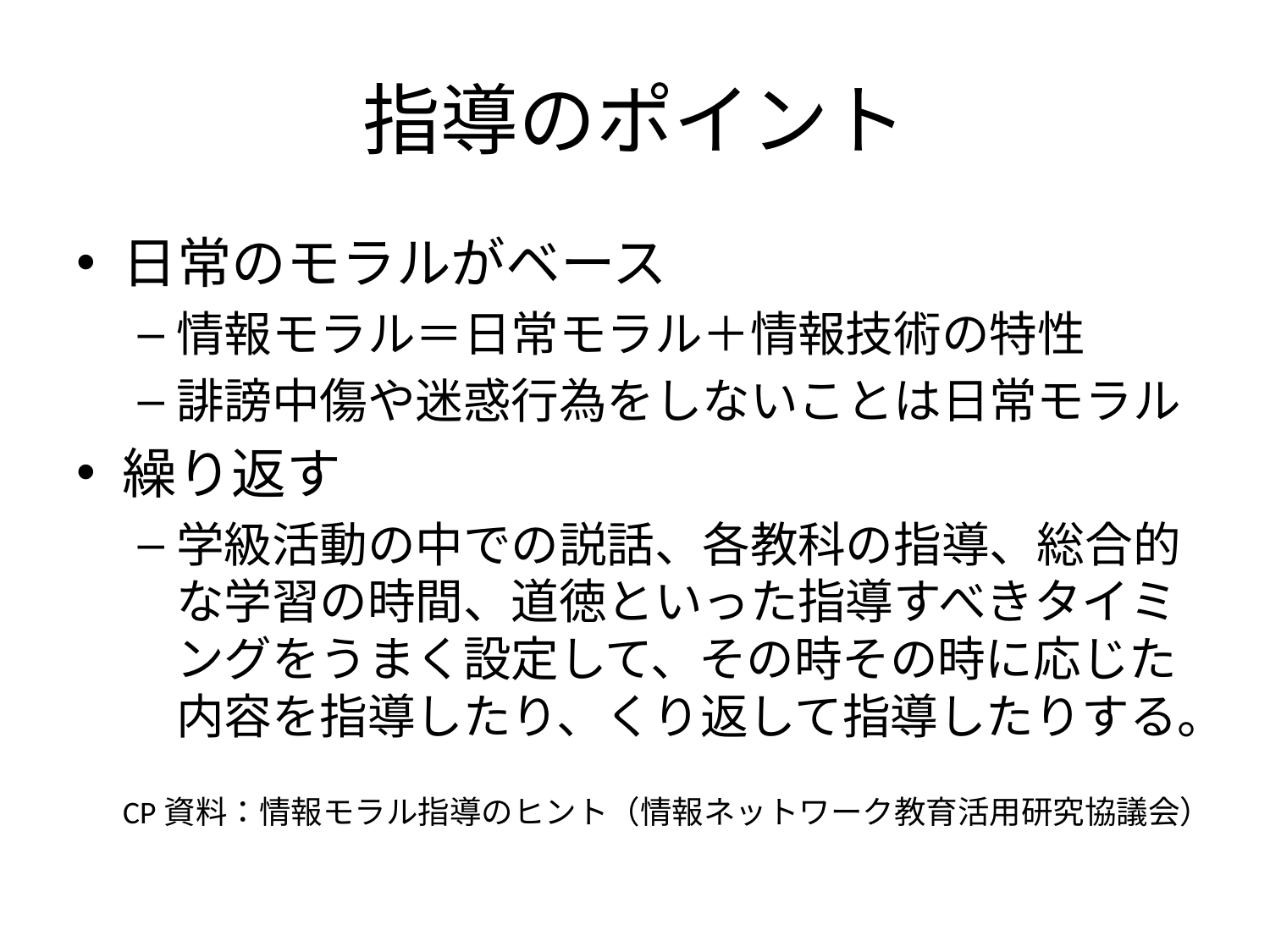

# 指導のポイント
日常のモラルがベース
情報モラル＝日常モラル＋情報技術の特性
誹謗中傷や迷惑行為をしないことは日常モラル
繰り返す
学級活動の中での説話、各教科の指導、総合的な学習の時間、道徳といった指導すべきタイミングをうまく設定して、その時その時に応じた内容を指導したり、くり返して指導したりする。
CP資料：情報モラル指導のヒント（情報ネットワーク教育活用研究協議会）